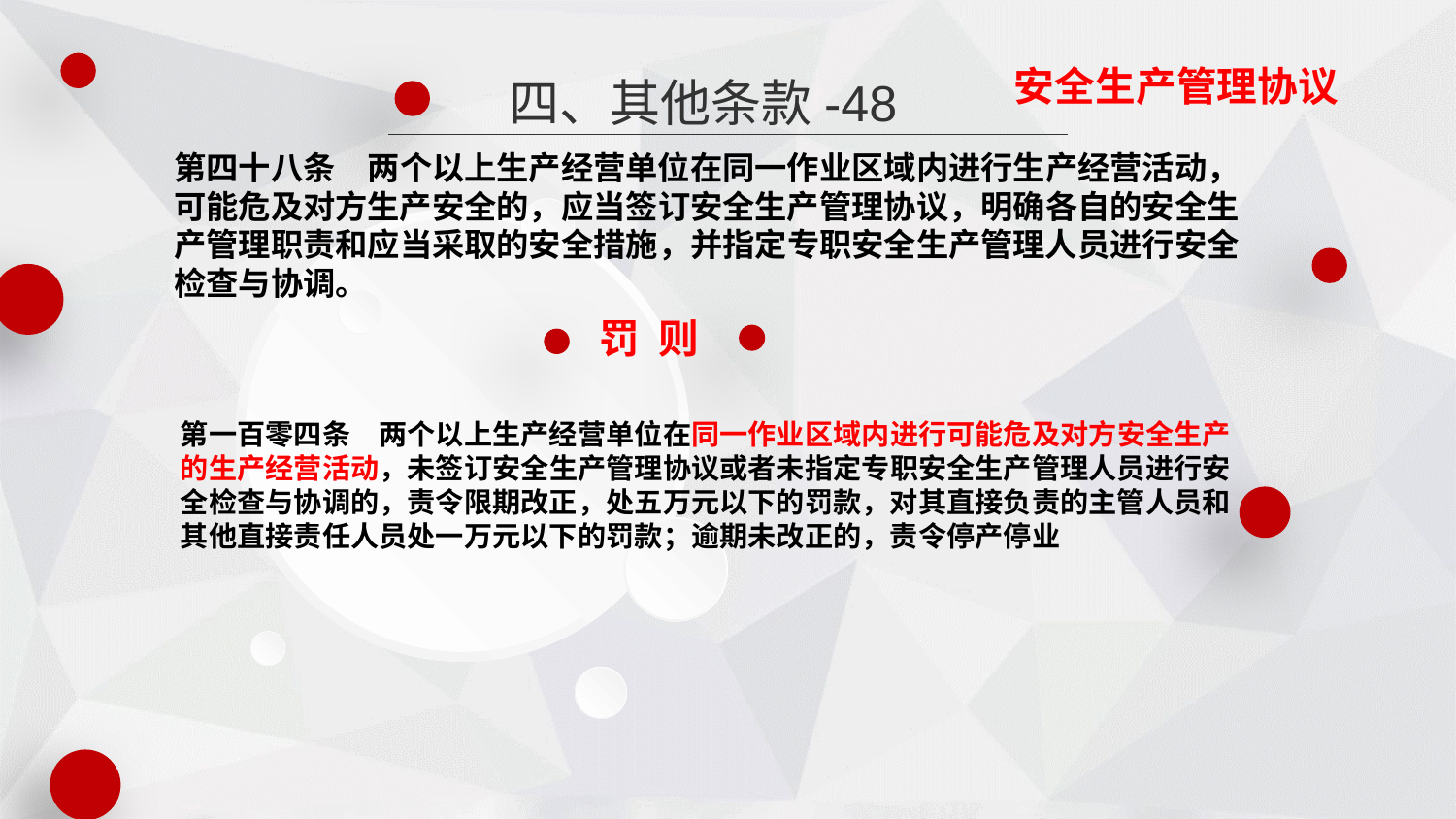

安全生产管理协议
四、其他条款-48

第四十八条　两个以上生产经营单位在同一作业区域内进行生产经营活动，可能危及对方生产安全的，应当签订安全生产管理协议，明确各自的安全生产管理职责和应当采取的安全措施，并指定专职安全生产管理人员进行安全检查与协调。

罚  则

第一百零四条　两个以上生产经营单位在同一作业区域内进行可能危及对方安全生产的生产经营活动，未签订安全生产管理协议或者未指定专职安全生产管理人员进行安全检查与协调的，责令限期改正，处五万元以下的罚款，对其直接负责的主管人员和其他直接责任人员处一万元以下的罚款；逾期未改正的，责令停产停业